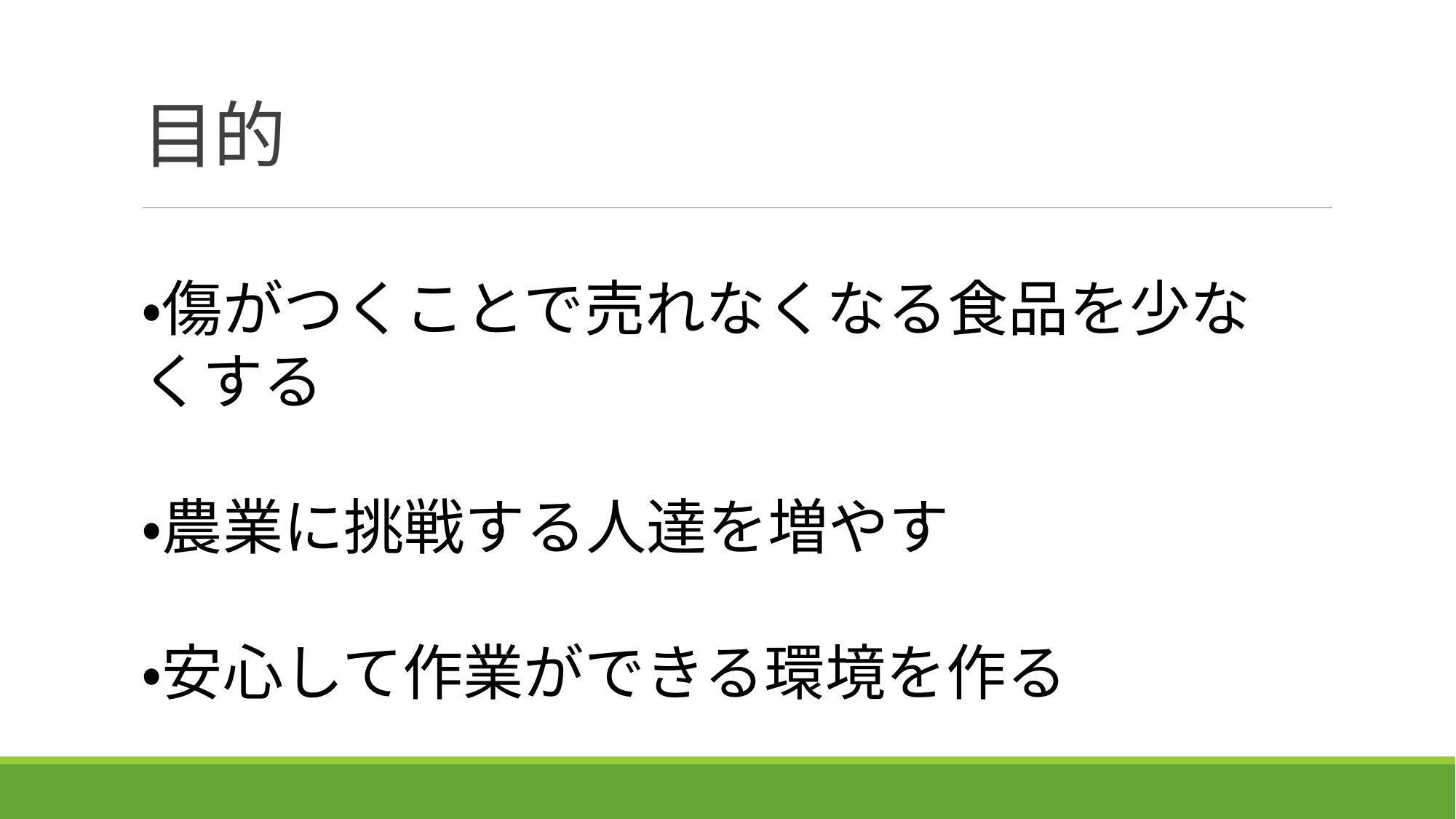

# 目的
・傷がつくことで売れなくなる食品を少なくする

・農業に挑戦する人達を増やす

・安心して作業ができる環境を作る